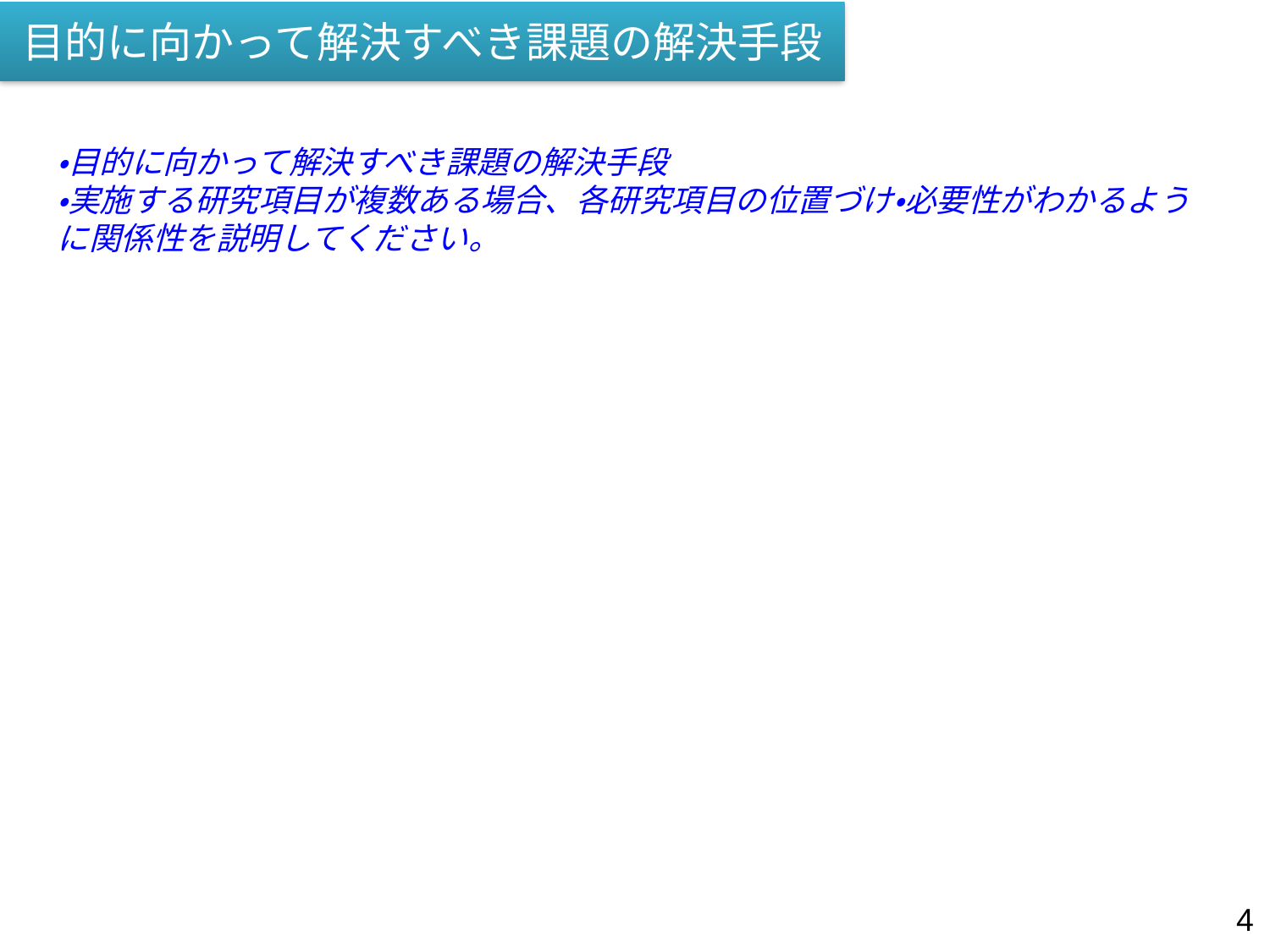

# 目的に向かって解決すべき課題の解決手段
・目的に向かって解決すべき課題の解決手段
・実施する研究項目が複数ある場合、各研究項目の位置づけ・必要性がわかるように関係性を説明してください。
4